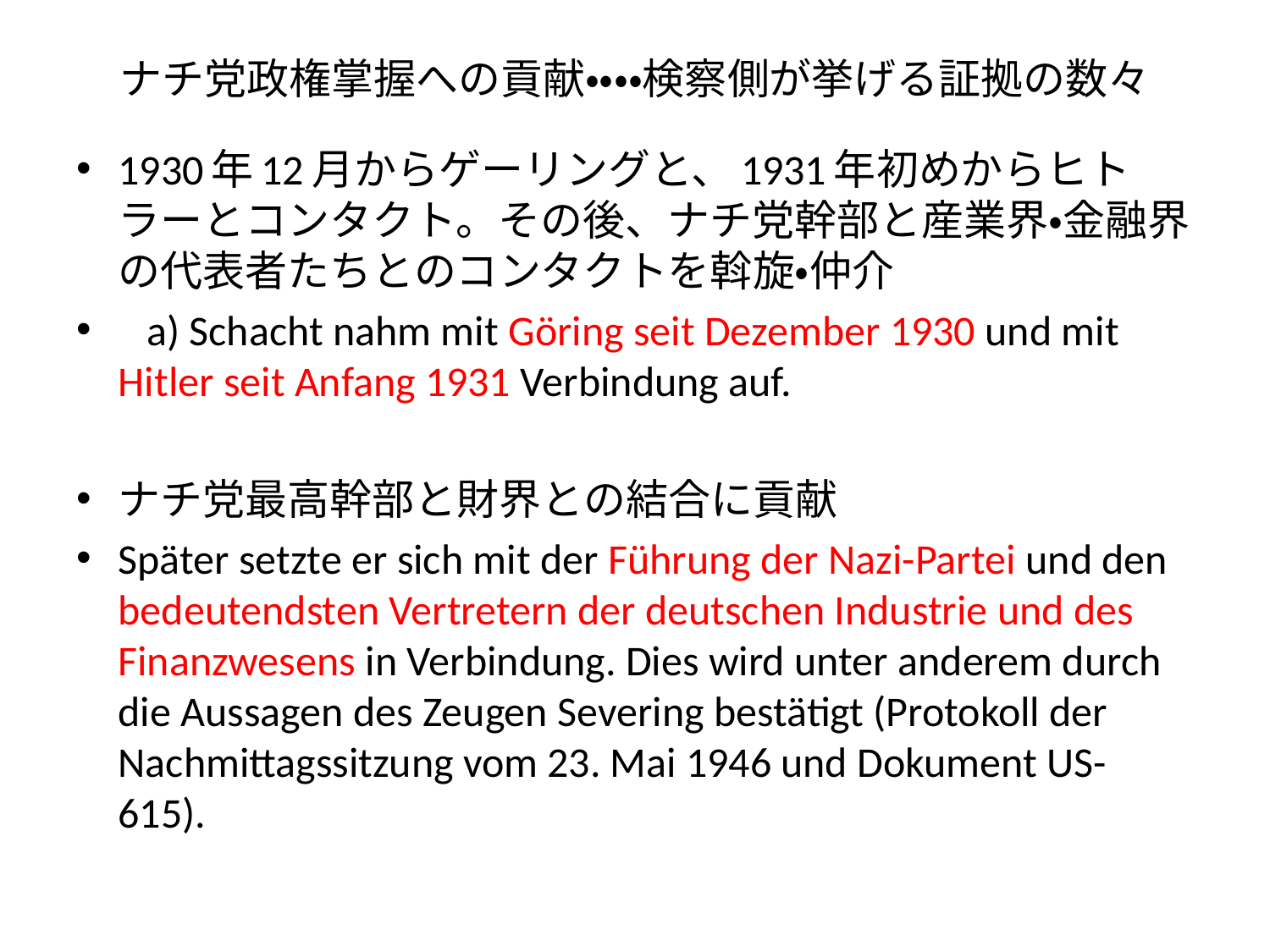

# ナチ党政権掌握への貢献・・・・検察側が挙げる証拠の数々
1930年12月からゲーリングと、1931年初めからヒトラーとコンタクト。その後、ナチ党幹部と産業界・金融界の代表者たちとのコンタクトを斡旋・仲介
   a) Schacht nahm mit Göring seit Dezember 1930 und mit Hitler seit Anfang 1931 Verbindung auf.

ナチ党最高幹部と財界との結合に貢献
Später setzte er sich mit der Führung der Nazi-Partei und den bedeutendsten Vertretern der deutschen Industrie und des Finanzwesens in Verbindung. Dies wird unter anderem durch die Aussagen des Zeugen Severing bestätigt (Protokoll der Nachmittagssitzung vom 23. Mai 1946 und Dokument US-615).